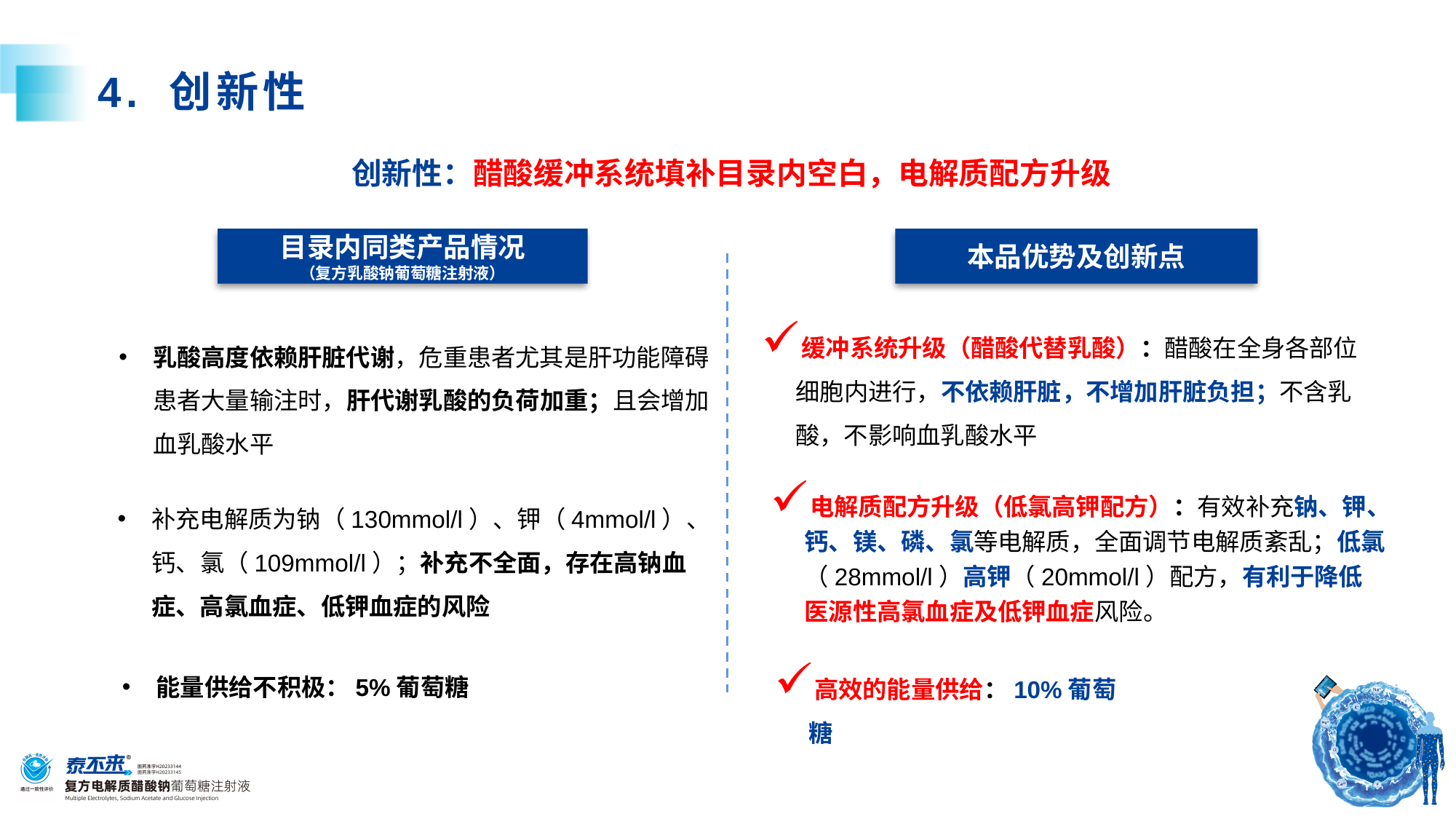

# 4. 创新性
创新性：醋酸缓冲系统填补目录内空白，电解质配方升级
目录内同类产品情况
（复方乳酸钠葡萄糖注射液）
本品优势及创新点
缓冲系统升级（醋酸代替乳酸）：醋酸在全身各部位细胞内进行，不依赖肝脏，不增加肝脏负担；不含乳酸，不影响血乳酸水平
乳酸高度依赖肝脏代谢，危重患者尤其是肝功能障碍患者大量输注时，肝代谢乳酸的负荷加重；且会增加血乳酸水平
电解质配方升级（低氯高钾配方）：有效补充钠、钾、钙、镁、磷、氯等电解质，全面调节电解质紊乱；低氯（28mmol/l）高钾（20mmol/l）配方，有利于降低医源性高氯血症及低钾血症风险。
补充电解质为钠（130mmol/l）、钾（4mmol/l）、钙、氯（109mmol/l）；补充不全面，存在高钠血症、高氯血症、低钾血症的风险
能量供给不积极：5%葡萄糖
高效的能量供给：10%葡萄糖